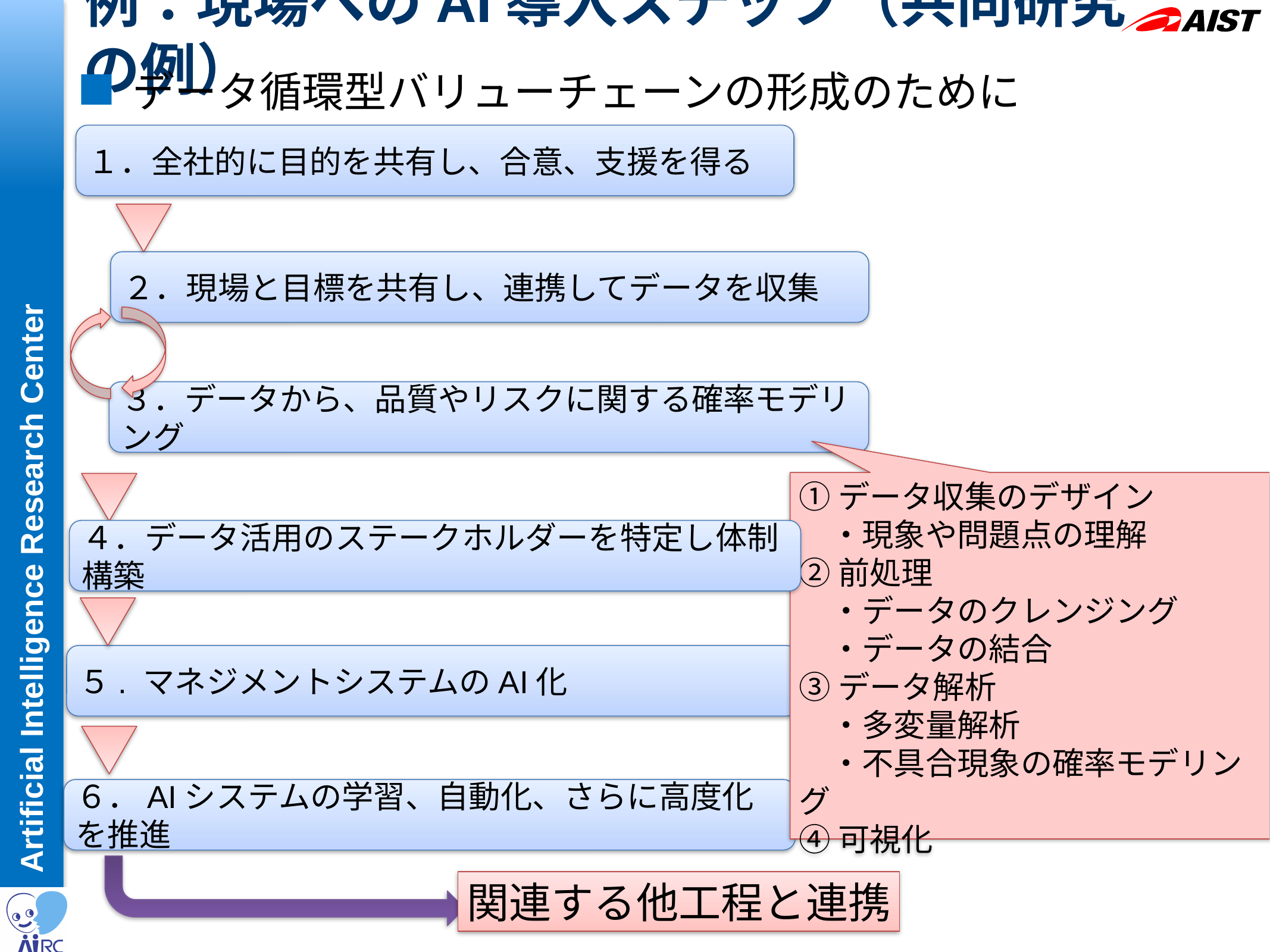

# 例：現場へのAI導入ステップ（共同研究の例）
データ循環型バリューチェーンの形成のために
１．全社的に目的を共有し、合意、支援を得る

２．現場と目標を共有し、連携してデータを収集

３．データから、品質やリスクに関する確率モデリング
①データ収集のデザイン
　・現象や問題点の理解
②前処理
　・データのクレンジング
　・データの結合
③データ解析
　・多変量解析
　・不具合現象の確率モデリング
④可視化

４．データ活用のステークホルダーを特定し体制構築

５. マネジメントシステムのAI化

６．AIシステムの学習、自動化、さらに高度化を推進

関連する他工程と連携